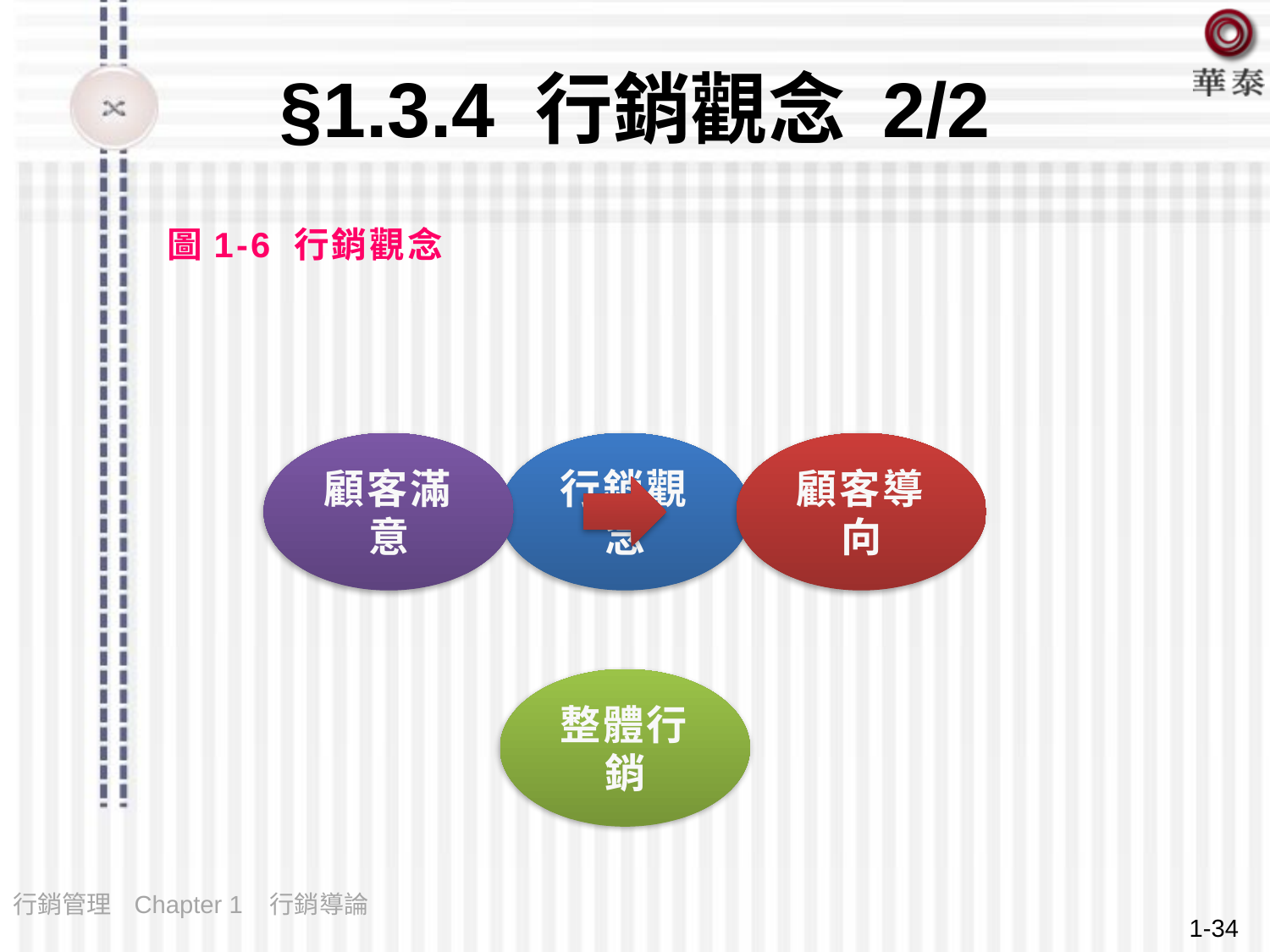

# §1.3.4 行銷觀念 2/2
行銷觀念
顧客導向
整體行銷
顧客滿意
圖1-6 行銷觀念
行銷管理   Chapter 1   行銷導論
1-34